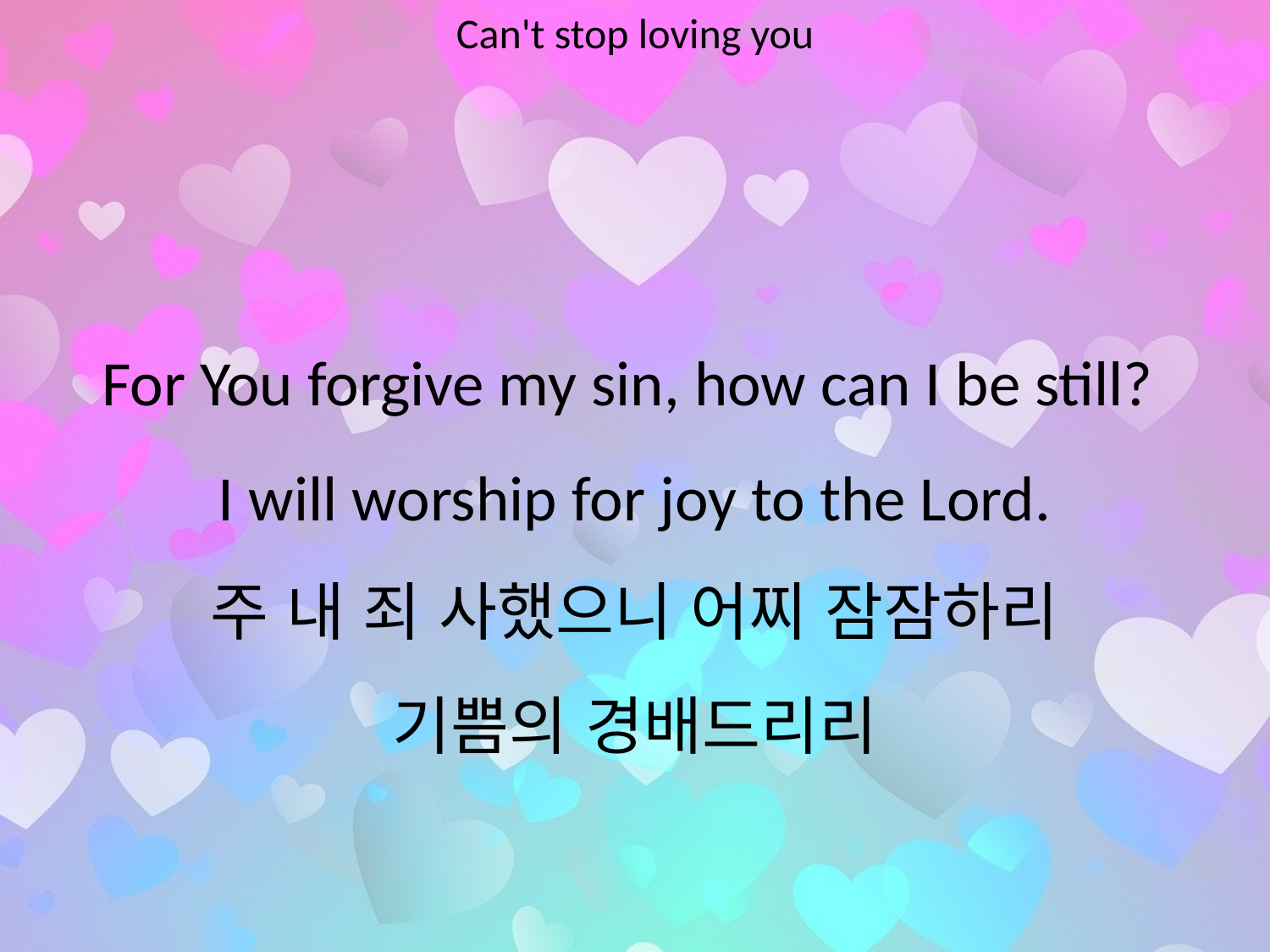

Can't stop loving you
#
For You forgive my sin, how can I be still?
I will worship for joy to the Lord.
주 내 죄 사했으니 어찌 잠잠하리
기쁨의 경배드리리